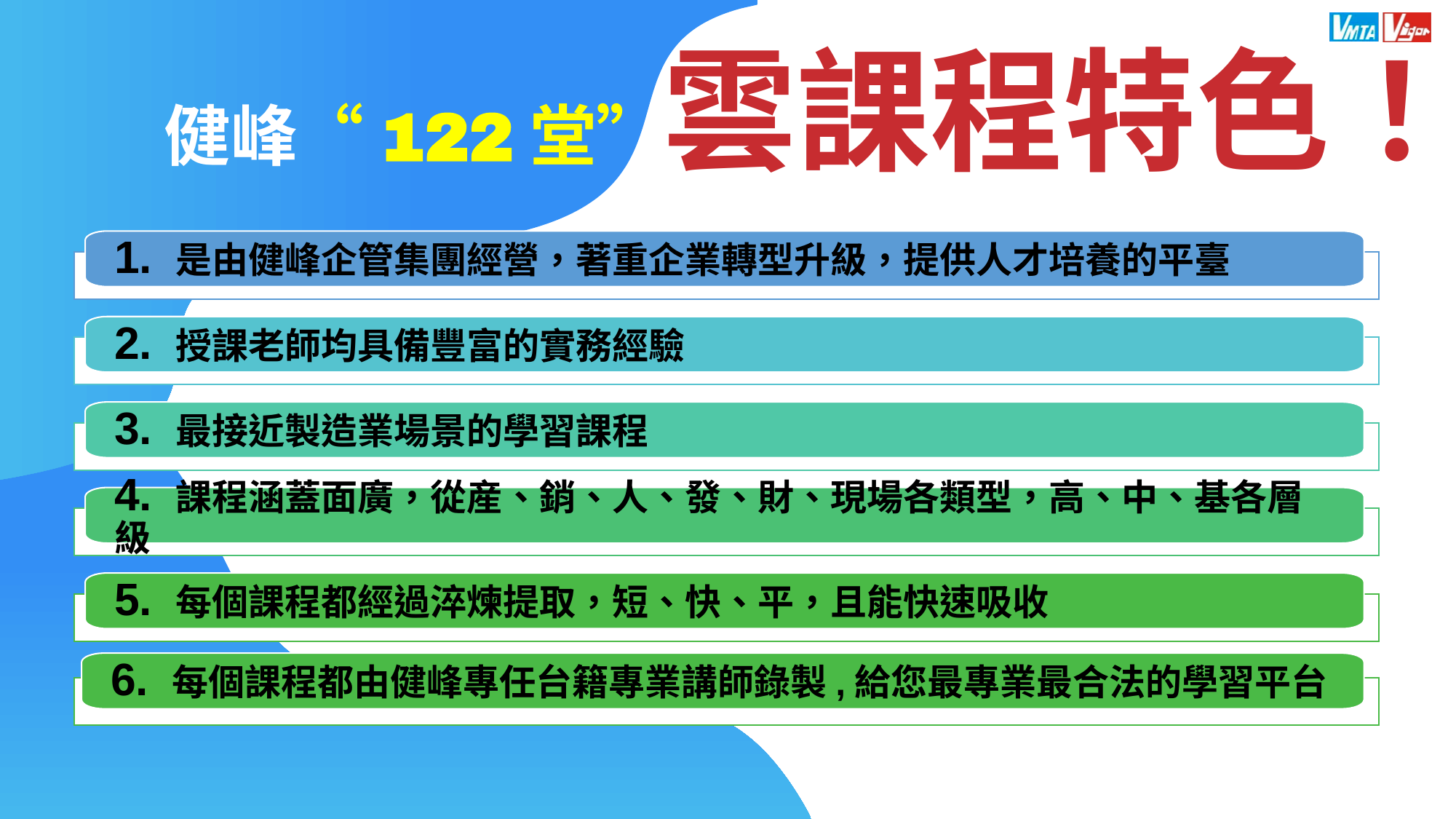

健峰“122堂”雲課程特色！
1. 是由健峰企管集團經營，著重企業轉型升級，提供人才培養的平臺

2. 授課老師均具備豐富的實務經驗

3. 最接近製造業場景的學習課程

4. 課程涵蓋面廣，從産、銷、人、發、財、現場各類型，高、中、基各層級

5. 每個課程都經過淬煉提取，短、快、平，且能快速吸收

6. 每個課程都由健峰專任台籍專業講師錄製,給您最專業最合法的學習平台